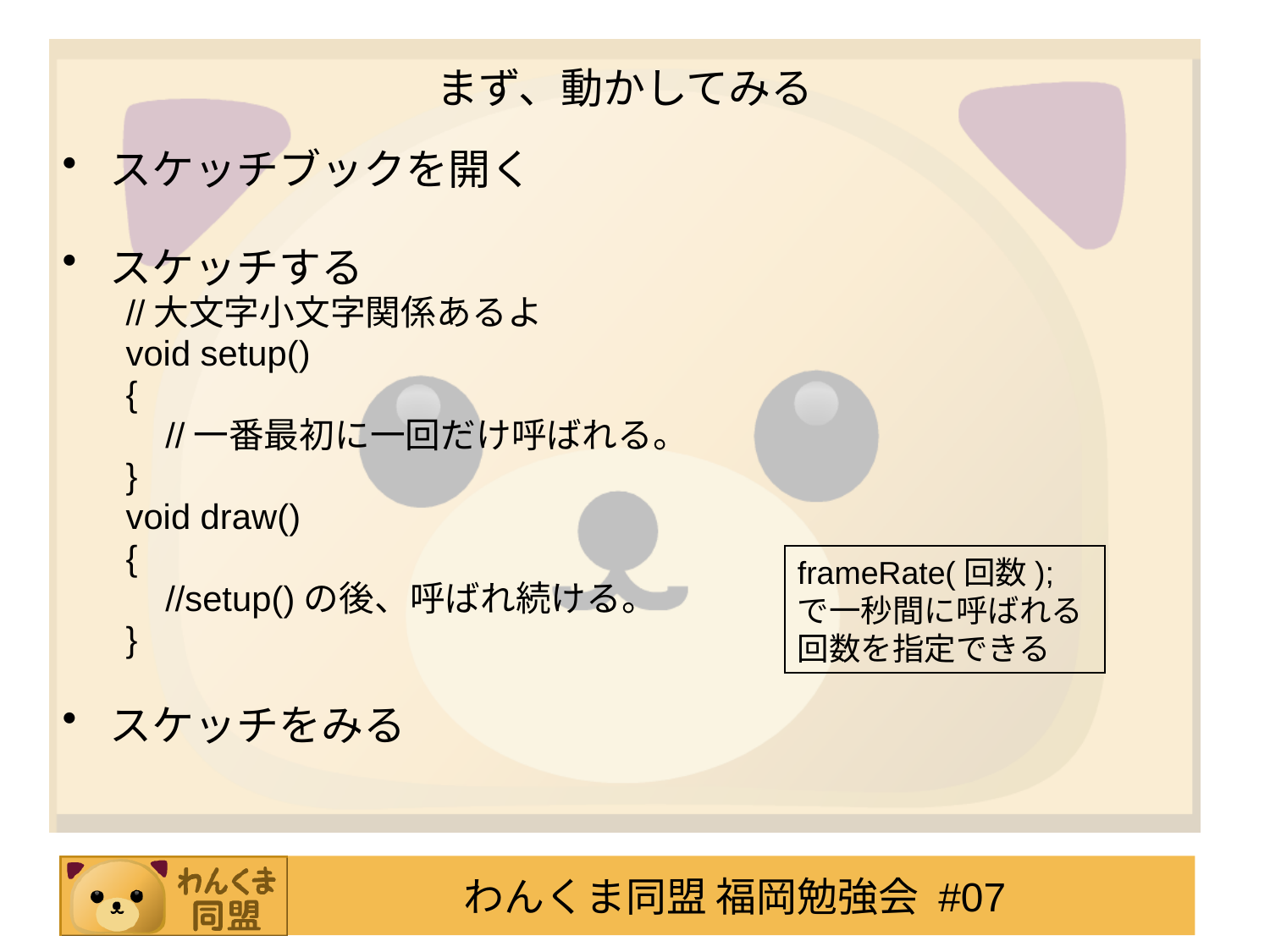

# まず、動かしてみる
スケッチブックを開く

スケッチする
//大文字小文字関係あるよ
void setup()
{
	//一番最初に一回だけ呼ばれる。
}
void draw()
{
	//setup()の後、呼ばれ続ける。
}

スケッチをみる
frameRate(回数);で一秒間に呼ばれる回数を指定できる